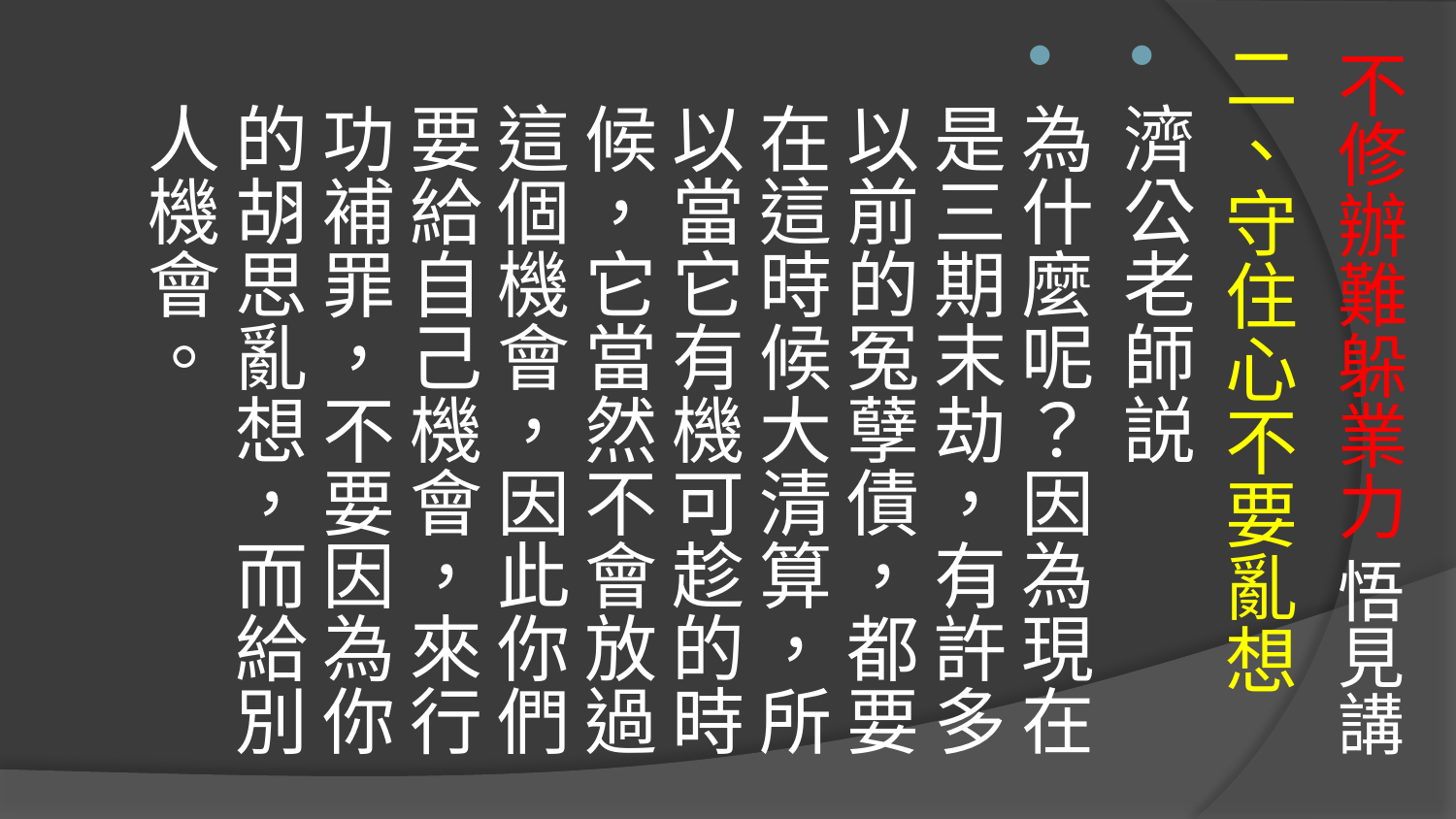

# 不修辦難躲業力 悟見講
二、守住心不要亂想
濟公老師説
為什麼呢？因為現在是三期末劫，有許多以前的冤孽債，都要在這時候大清算，所以當它有機可趁的時候，它當然不會放過這個機會，因此你們要給自己機會，來行功補罪，不要因為你的胡思亂想，而給別人機會。